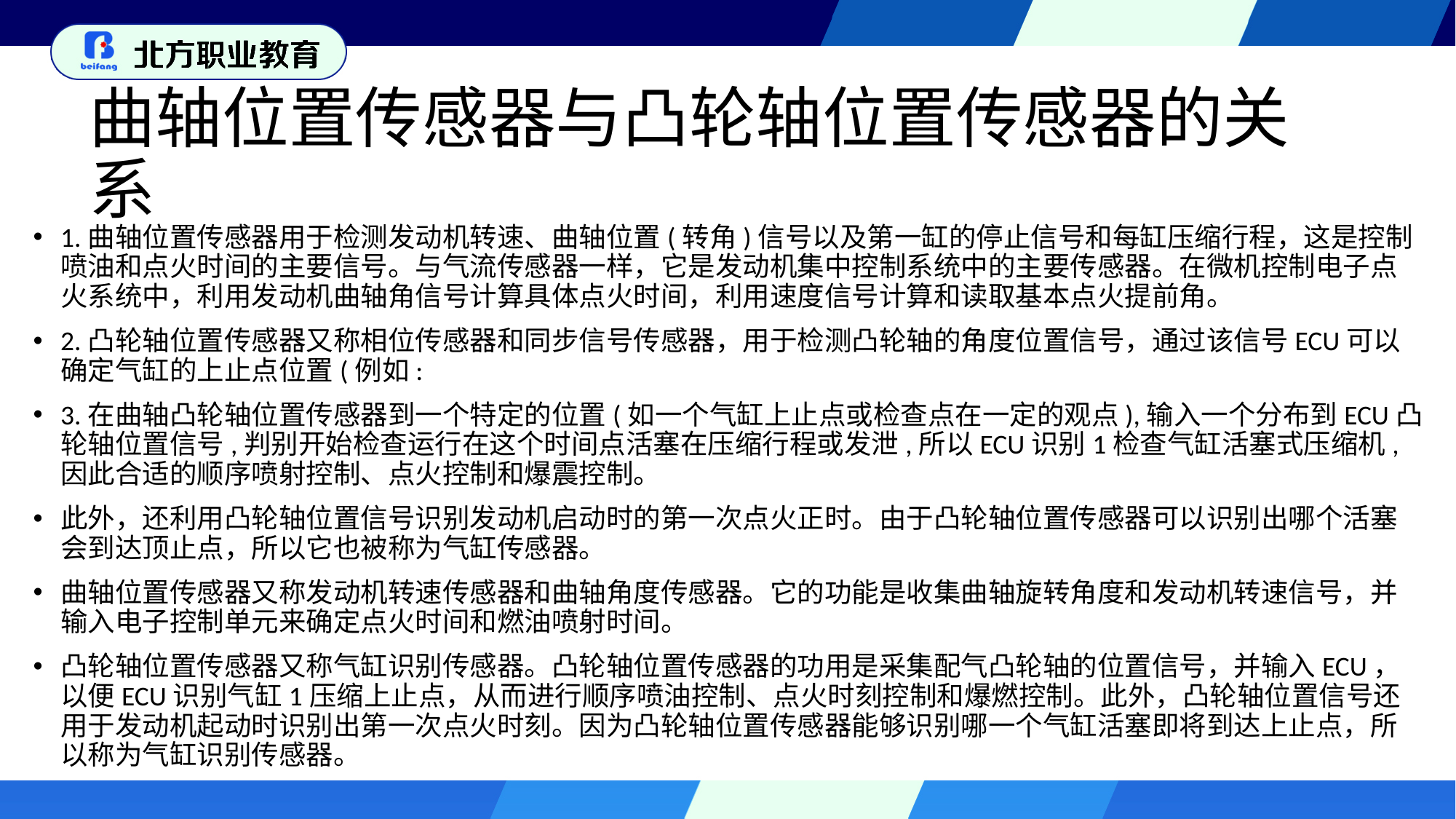

# 曲轴位置传感器与凸轮轴位置传感器的关系
1.曲轴位置传感器用于检测发动机转速、曲轴位置(转角)信号以及第一缸的停止信号和每缸压缩行程，这是控制喷油和点火时间的主要信号。与气流传感器一样，它是发动机集中控制系统中的主要传感器。在微机控制电子点火系统中，利用发动机曲轴角信号计算具体点火时间，利用速度信号计算和读取基本点火提前角。
2.凸轮轴位置传感器又称相位传感器和同步信号传感器，用于检测凸轮轴的角度位置信号，通过该信号ECU可以确定气缸的上止点位置(例如:
3.在曲轴凸轮轴位置传感器到一个特定的位置(如一个气缸上止点或检查点在一定的观点),输入一个分布到ECU凸轮轴位置信号,判别开始检查运行在这个时间点活塞在压缩行程或发泄,所以ECU识别1检查气缸活塞式压缩机,因此合适的顺序喷射控制、点火控制和爆震控制。
此外，还利用凸轮轴位置信号识别发动机启动时的第一次点火正时。由于凸轮轴位置传感器可以识别出哪个活塞会到达顶止点，所以它也被称为气缸传感器。
曲轴位置传感器又称发动机转速传感器和曲轴角度传感器。它的功能是收集曲轴旋转角度和发动机转速信号，并输入电子控制单元来确定点火时间和燃油喷射时间。
凸轮轴位置传感器又称气缸识别传感器。凸轮轴位置传感器的功用是采集配气凸轮轴的位置信号，并输入ECU，以便ECU识别气缸1压缩上止点，从而进行顺序喷油控制、点火时刻控制和爆燃控制。此外，凸轮轴位置信号还用于发动机起动时识别出第一次点火时刻。因为凸轮轴位置传感器能够识别哪一个气缸活塞即将到达上止点，所以称为气缸识别传感器。